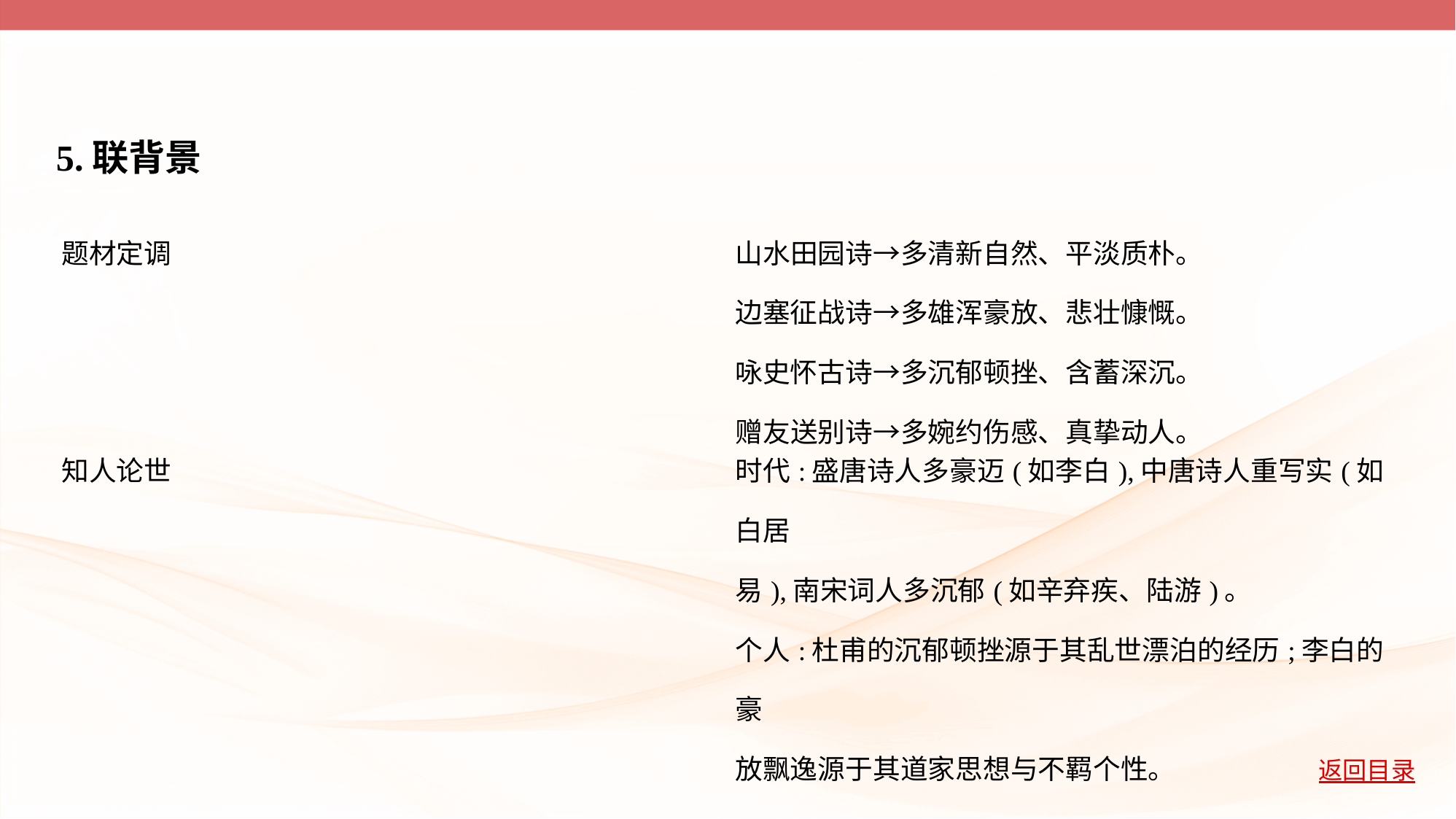

5.联背景
| 题材定调 | 山水田园诗→多清新自然、平淡质朴。 边塞征战诗→多雄浑豪放、悲壮慷慨。 咏史怀古诗→多沉郁顿挫、含蓄深沉。 赠友送别诗→多婉约伤感、真挚动人。 |
| --- | --- |
| 知人论世 | 时代:盛唐诗人多豪迈(如李白),中唐诗人重写实(如白居 易),南宋词人多沉郁(如辛弃疾、陆游)。 个人:杜甫的沉郁顿挫源于其乱世漂泊的经历;李白的豪 放飘逸源于其道家思想与不羁个性。 |